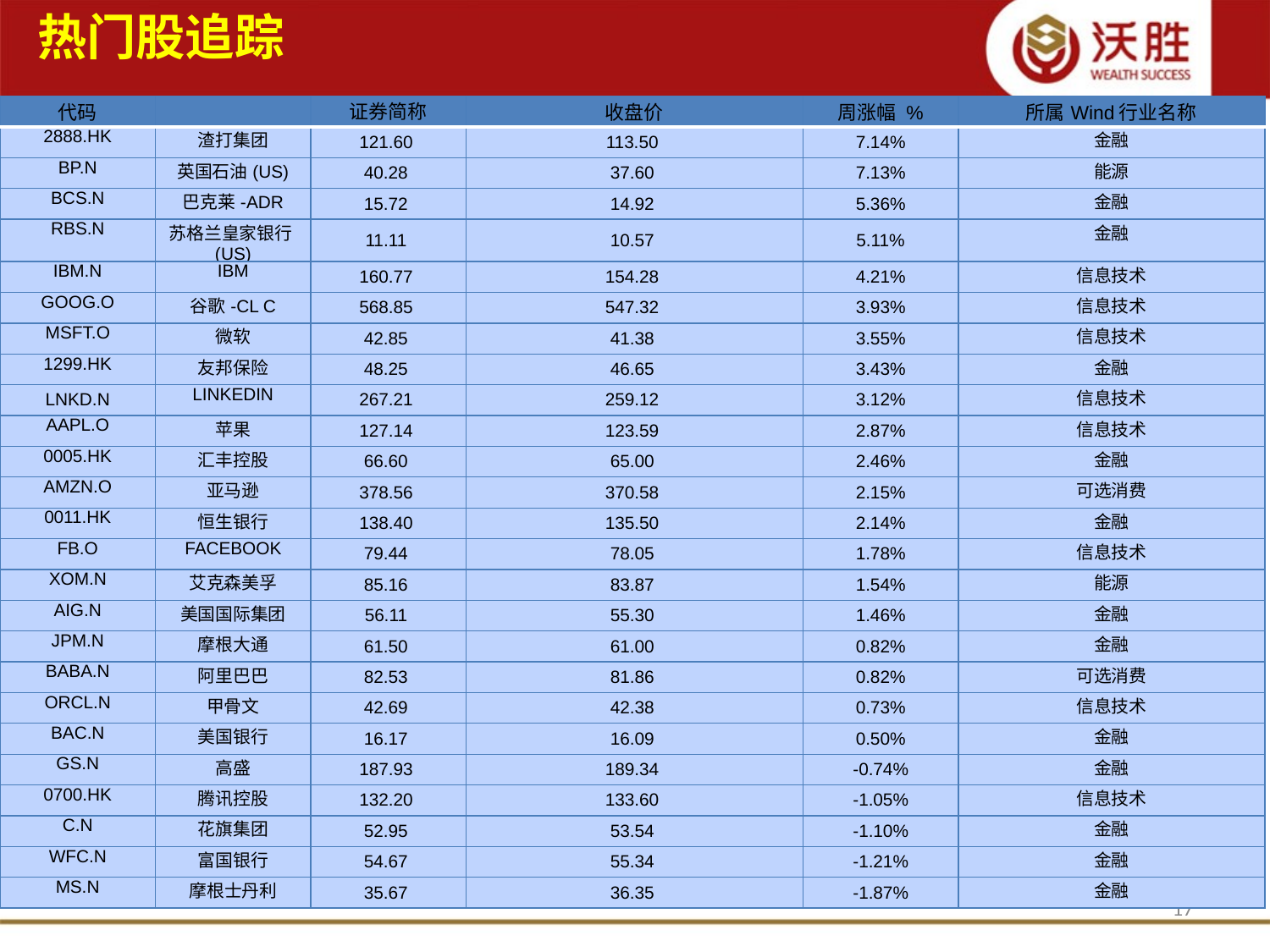

热门股追踪
| 代码 |  | 证券简称 | 收盘价 | 周涨幅 % | 所属Wind行业名称 |
| --- | --- | --- | --- | --- | --- |
| 2888.HK | 渣打集团 | 121.60 | 113.50 | 7.14% | 金融 |
| BP.N | 英国石油(US) | 40.28 | 37.60 | 7.13% | 能源 |
| BCS.N | 巴克莱-ADR | 15.72 | 14.92 | 5.36% | 金融 |
| RBS.N | 苏格兰皇家银行(US) | 11.11 | 10.57 | 5.11% | 金融 |
| IBM.N | IBM | 160.77 | 154.28 | 4.21% | 信息技术 |
| GOOG.O | 谷歌-CL C | 568.85 | 547.32 | 3.93% | 信息技术 |
| MSFT.O | 微软 | 42.85 | 41.38 | 3.55% | 信息技术 |
| 1299.HK | 友邦保险 | 48.25 | 46.65 | 3.43% | 金融 |
| LNKD.N | LINKEDIN | 267.21 | 259.12 | 3.12% | 信息技术 |
| AAPL.O | 苹果 | 127.14 | 123.59 | 2.87% | 信息技术 |
| 0005.HK | 汇丰控股 | 66.60 | 65.00 | 2.46% | 金融 |
| AMZN.O | 亚马逊 | 378.56 | 370.58 | 2.15% | 可选消费 |
| 0011.HK | 恒生银行 | 138.40 | 135.50 | 2.14% | 金融 |
| FB.O | FACEBOOK | 79.44 | 78.05 | 1.78% | 信息技术 |
| XOM.N | 艾克森美孚 | 85.16 | 83.87 | 1.54% | 能源 |
| AIG.N | 美国国际集团 | 56.11 | 55.30 | 1.46% | 金融 |
| JPM.N | 摩根大通 | 61.50 | 61.00 | 0.82% | 金融 |
| BABA.N | 阿里巴巴 | 82.53 | 81.86 | 0.82% | 可选消费 |
| ORCL.N | 甲骨文 | 42.69 | 42.38 | 0.73% | 信息技术 |
| BAC.N | 美国银行 | 16.17 | 16.09 | 0.50% | 金融 |
| GS.N | 高盛 | 187.93 | 189.34 | -0.74% | 金融 |
| 0700.HK | 腾讯控股 | 132.20 | 133.60 | -1.05% | 信息技术 |
| C.N | 花旗集团 | 52.95 | 53.54 | -1.10% | 金融 |
| WFC.N | 富国银行 | 54.67 | 55.34 | -1.21% | 金融 |
| MS.N | 摩根士丹利 | 35.67 | 36.35 | -1.87% | 金融 |
17